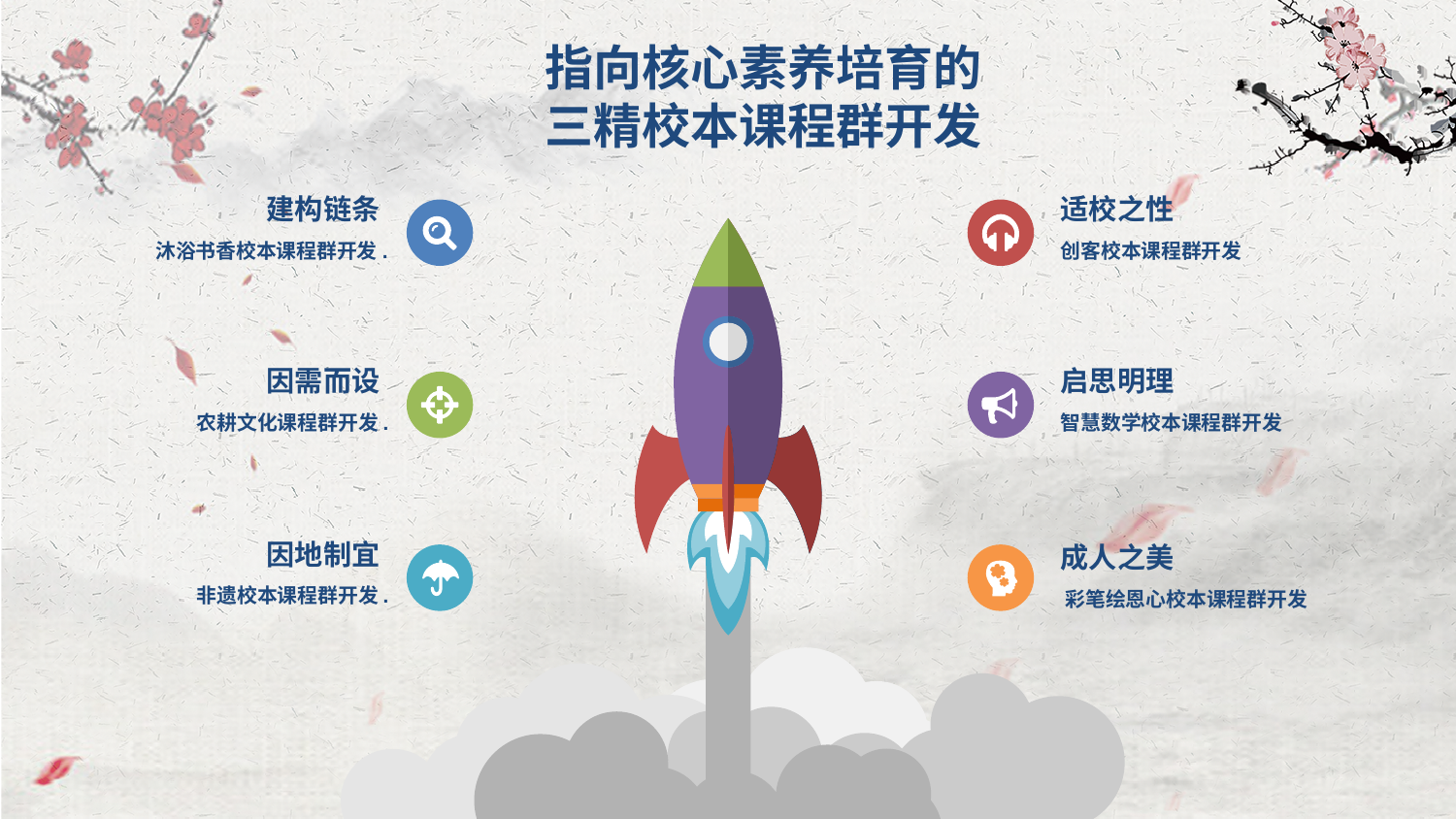

指向核心素养培育的
三精校本课程群开发
建构链条
适校之性

沐浴书香校本课程群开发.
创客校本课程群开发
因需而设
启思明理

农耕文化课程群开发.
智慧数学校本课程群开发

因地制宜
成人之美

非遗校本课程群开发.
彩笔绘恩心校本课程群开发